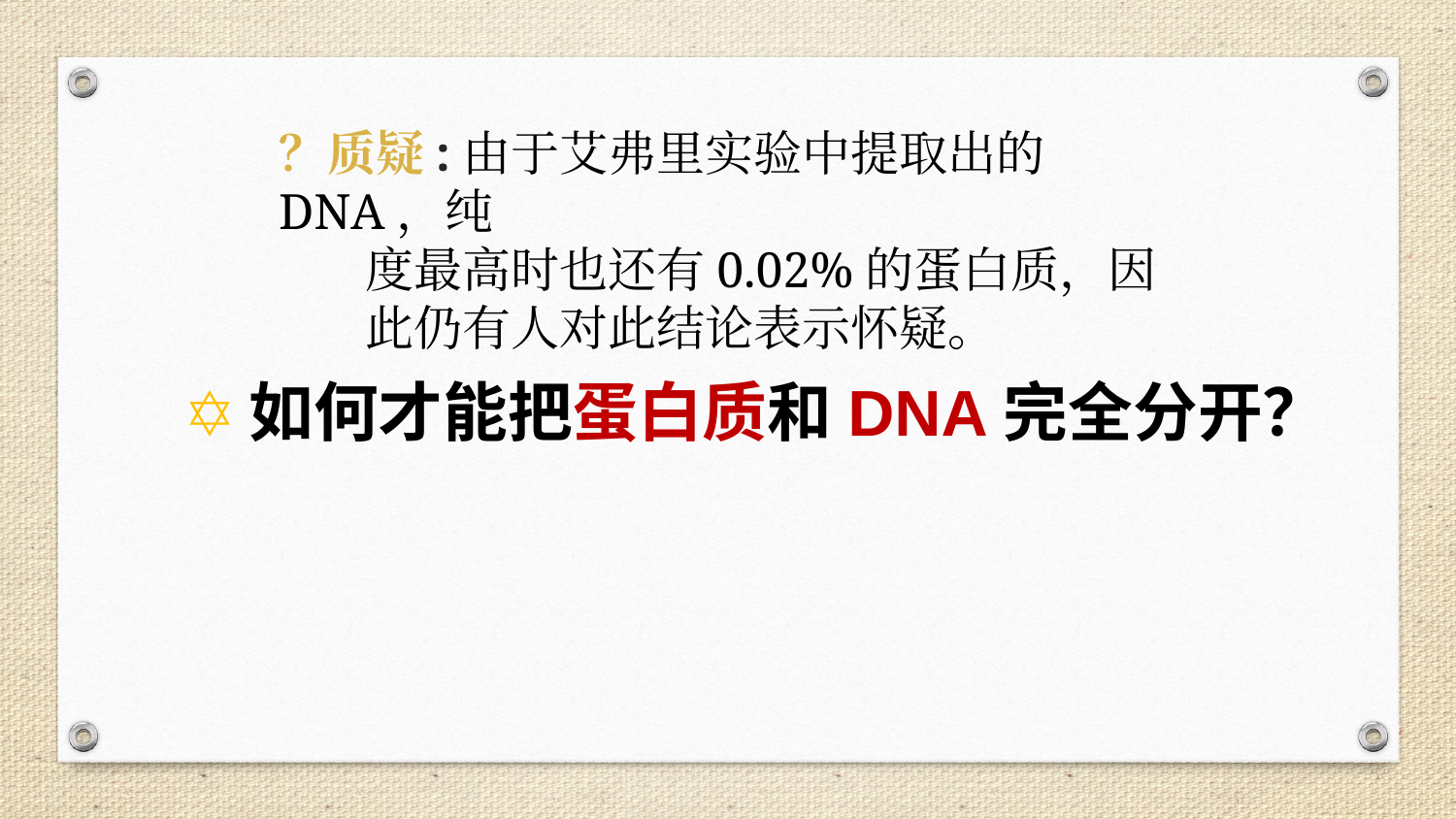

？质疑:由于艾弗里实验中提取出的DNA，纯
       度最高时也还有0.02%的蛋白质，因
       此仍有人对此结论表示怀疑。
✡如何才能把蛋白质和DNA完全分开？